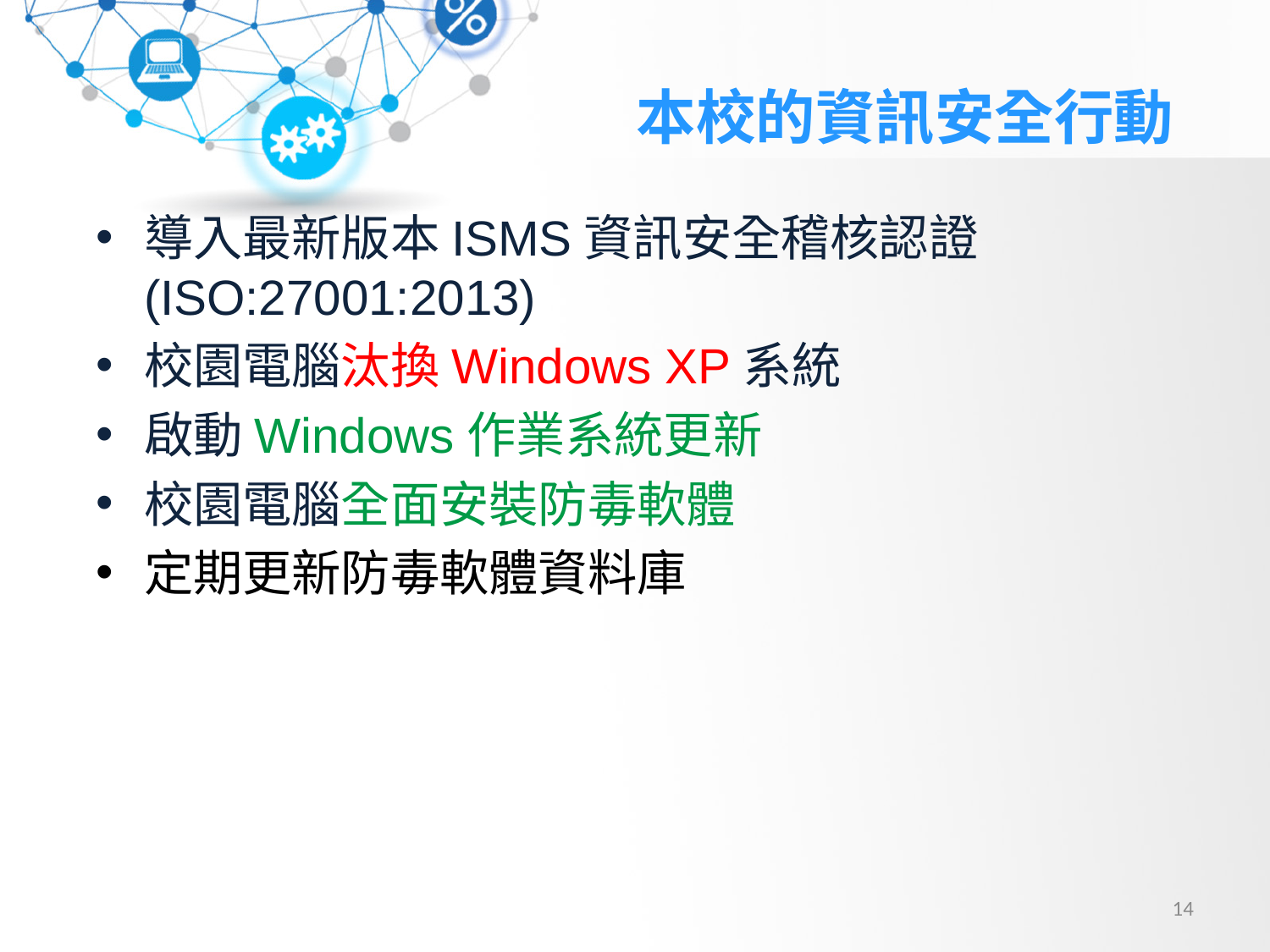

# 本校的資訊安全行動
導入最新版本ISMS資訊安全稽核認證(ISO:27001:2013)
校園電腦汰換Windows XP系統
啟動Windows作業系統更新
校園電腦全面安裝防毒軟體
定期更新防毒軟體資料庫
14